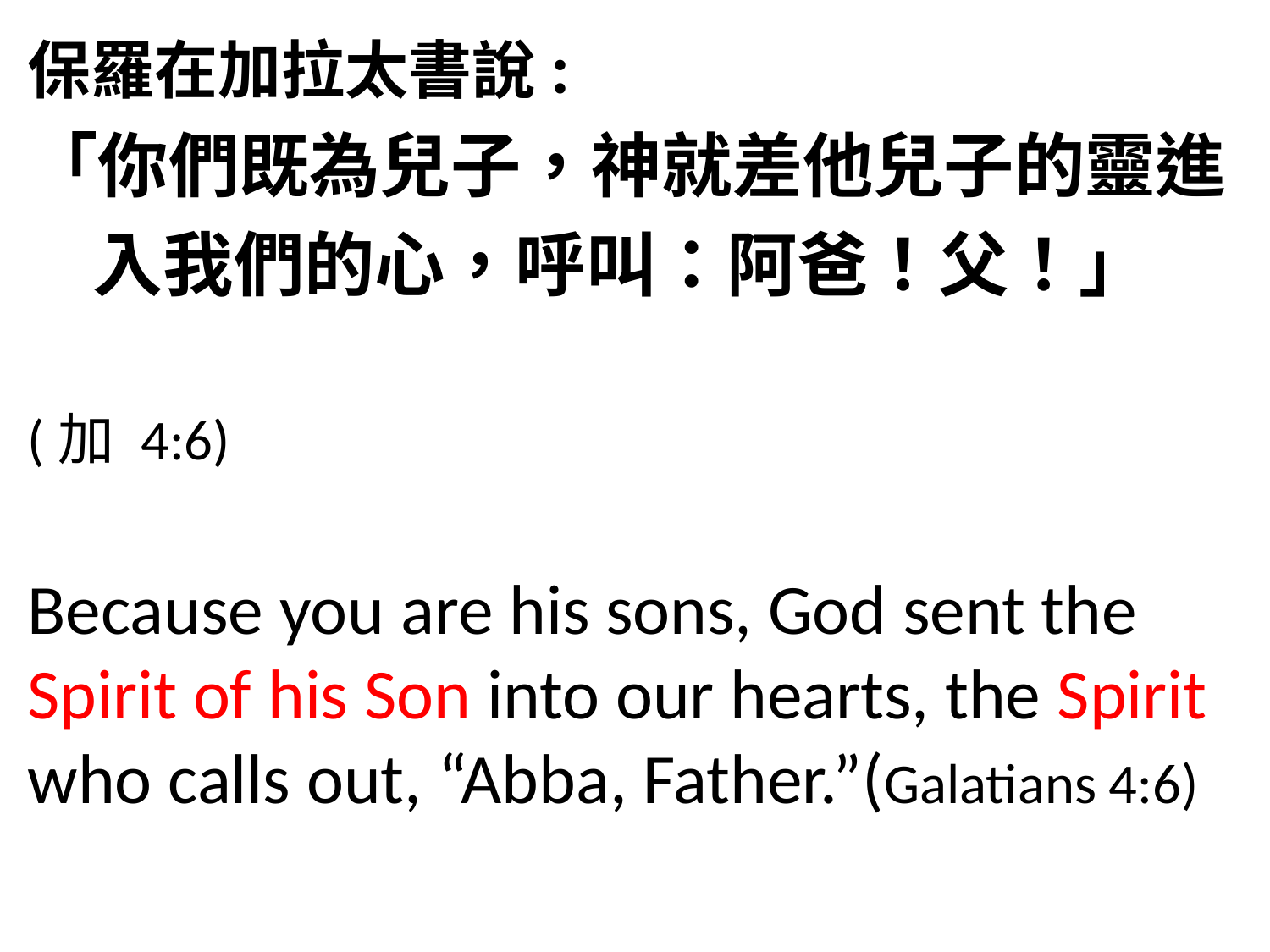

保羅在加拉太書說:
「你們既為兒子，神就差他兒子的靈進
   入我們的心，呼叫：阿爸！父！」
                            (加 4:6)

Because you are his sons, God sent the Spirit of his Son into our hearts, the Spirit who calls out, “Abba, Father.”(Galatians 4:6)